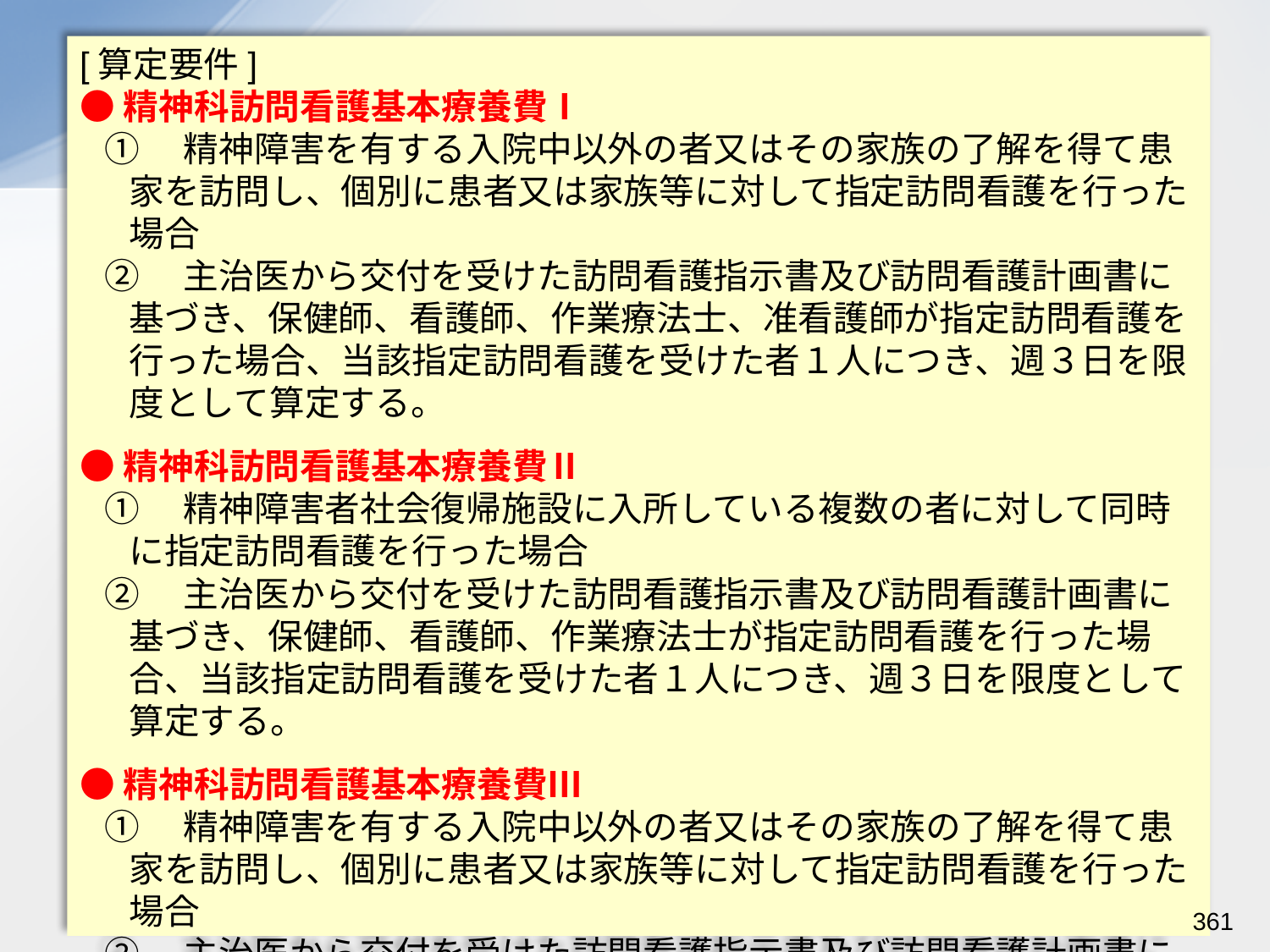

[算定要件]
●精神科訪問看護基本療養費Ⅰ
①　精神障害を有する入院中以外の者又はその家族の了解を得て患家を訪問し、個別に患者又は家族等に対して指定訪問看護を行った場合
②　主治医から交付を受けた訪問看護指示書及び訪問看護計画書に基づき、保健師、看護師、作業療法士、准看護師が指定訪問看護を行った場合、当該指定訪問看護を受けた者１人につき、週３日を限度として算定する。
●精神科訪問看護基本療養費Ⅱ
①　精神障害者社会復帰施設に入所している複数の者に対して同時に指定訪問看護を行った場合
②　主治医から交付を受けた訪問看護指示書及び訪問看護計画書に基づき、保健師、看護師、作業療法士が指定訪問看護を行った場合、当該指定訪問看護を受けた者１人につき、週３日を限度として算定する。
●精神科訪問看護基本療養費Ⅲ
①　精神障害を有する入院中以外の者又はその家族の了解を得て患家を訪問し、個別に患者又は家族等に対して指定訪問看護を行った場合
②　主治医から交付を受けた訪問看護指示書及び訪問看護計画書に基づき、保健師、看護師、作業療法士、准看護師が同一建物居住者に対して指定訪問看護を行った場合、当該指定訪問看護を受けた者１人につき、週３日を限度として算定する。

361